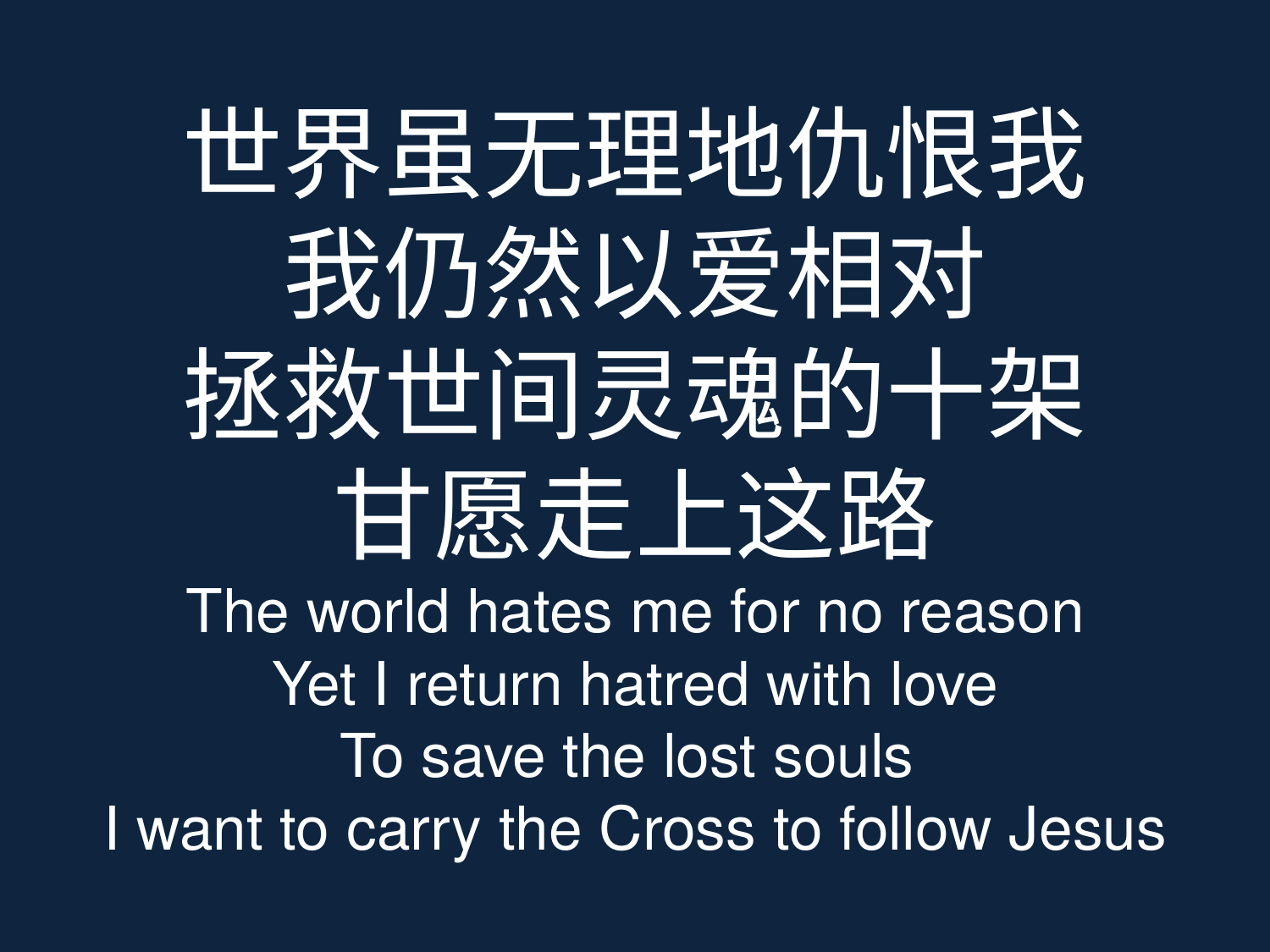

# 世界虽无理地仇恨我 我仍然以爱相对 拯救世间灵魂的十架 甘愿走上这路
The world hates me for no reason
Yet I return hatred with love
To save the lost souls
I want to carry the Cross to follow Jesus